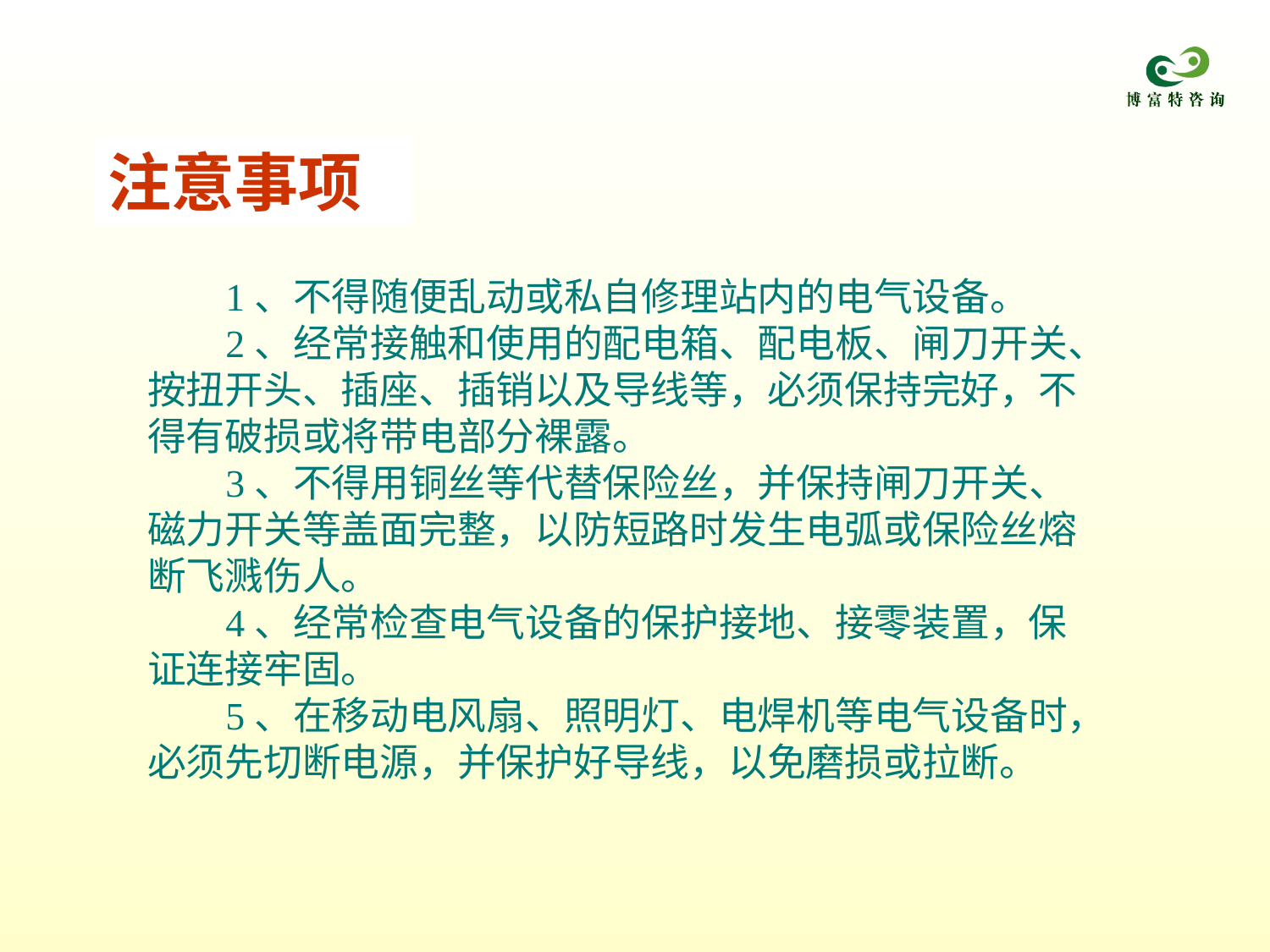

注意事项
        1、不得随便乱动或私自修理站内的电气设备。
        2、经常接触和使用的配电箱、配电板、闸刀开关、按扭开头、插座、插销以及导线等，必须保持完好，不得有破损或将带电部分裸露。
        3、不得用铜丝等代替保险丝，并保持闸刀开关、磁力开关等盖面完整，以防短路时发生电弧或保险丝熔断飞溅伤人。
        4、经常检查电气设备的保护接地、接零装置，保证连接牢固。
        5、在移动电风扇、照明灯、电焊机等电气设备时，必须先切断电源，并保护好导线，以免磨损或拉断。
18